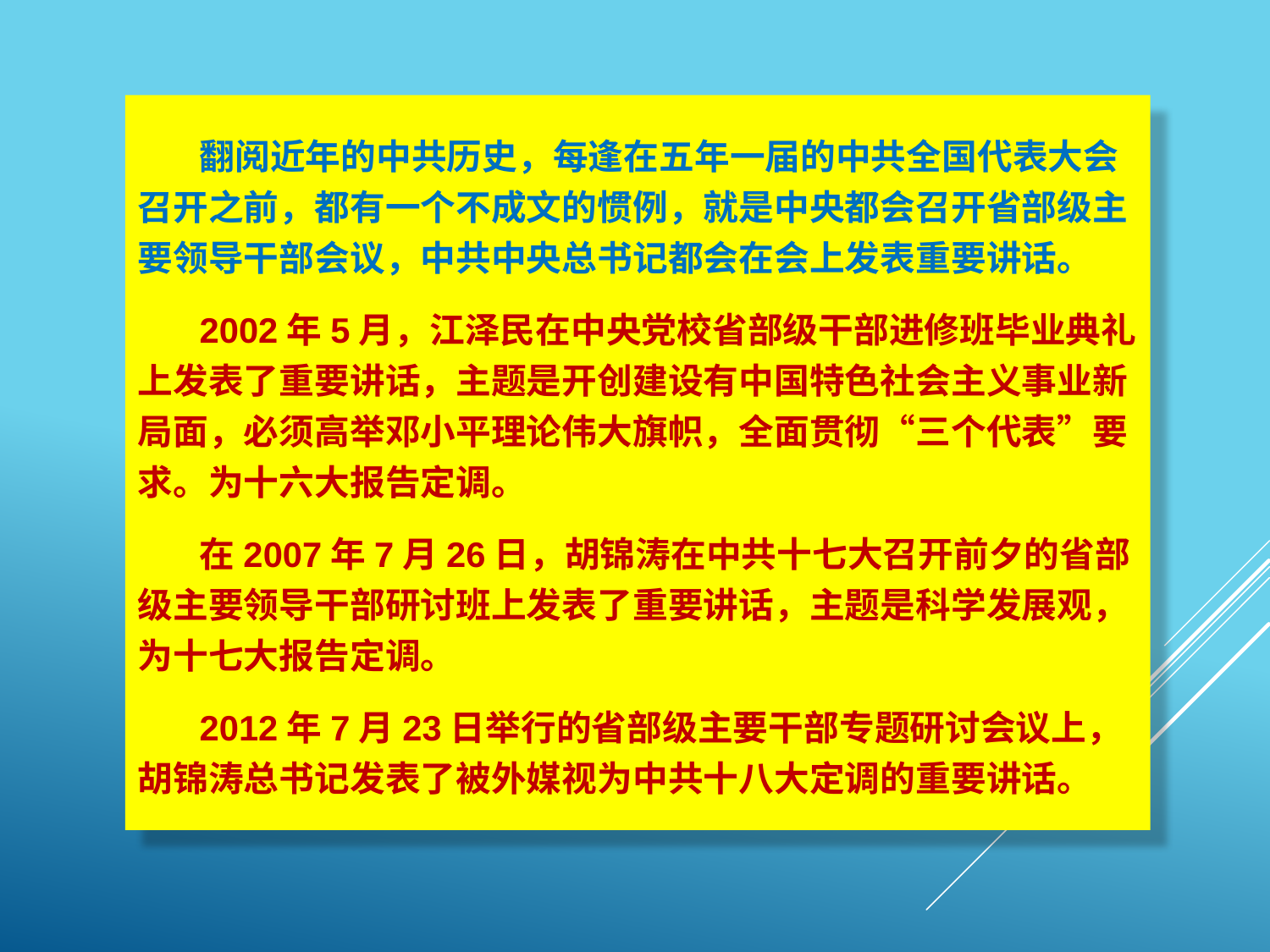

翻阅近年的中共历史，每逢在五年一届的中共全国代表大会召开之前，都有一个不成文的惯例，就是中央都会召开省部级主要领导干部会议，中共中央总书记都会在会上发表重要讲话。
2002年5月，江泽民在中央党校省部级干部进修班毕业典礼上发表了重要讲话，主题是开创建设有中国特色社会主义事业新局面，必须高举邓小平理论伟大旗帜，全面贯彻“三个代表”要求。为十六大报告定调。
在2007年7月26日，胡锦涛在中共十七大召开前夕的省部级主要领导干部研讨班上发表了重要讲话，主题是科学发展观，为十七大报告定调。
2012年7月23日举行的省部级主要干部专题研讨会议上，胡锦涛总书记发表了被外媒视为中共十八大定调的重要讲话。